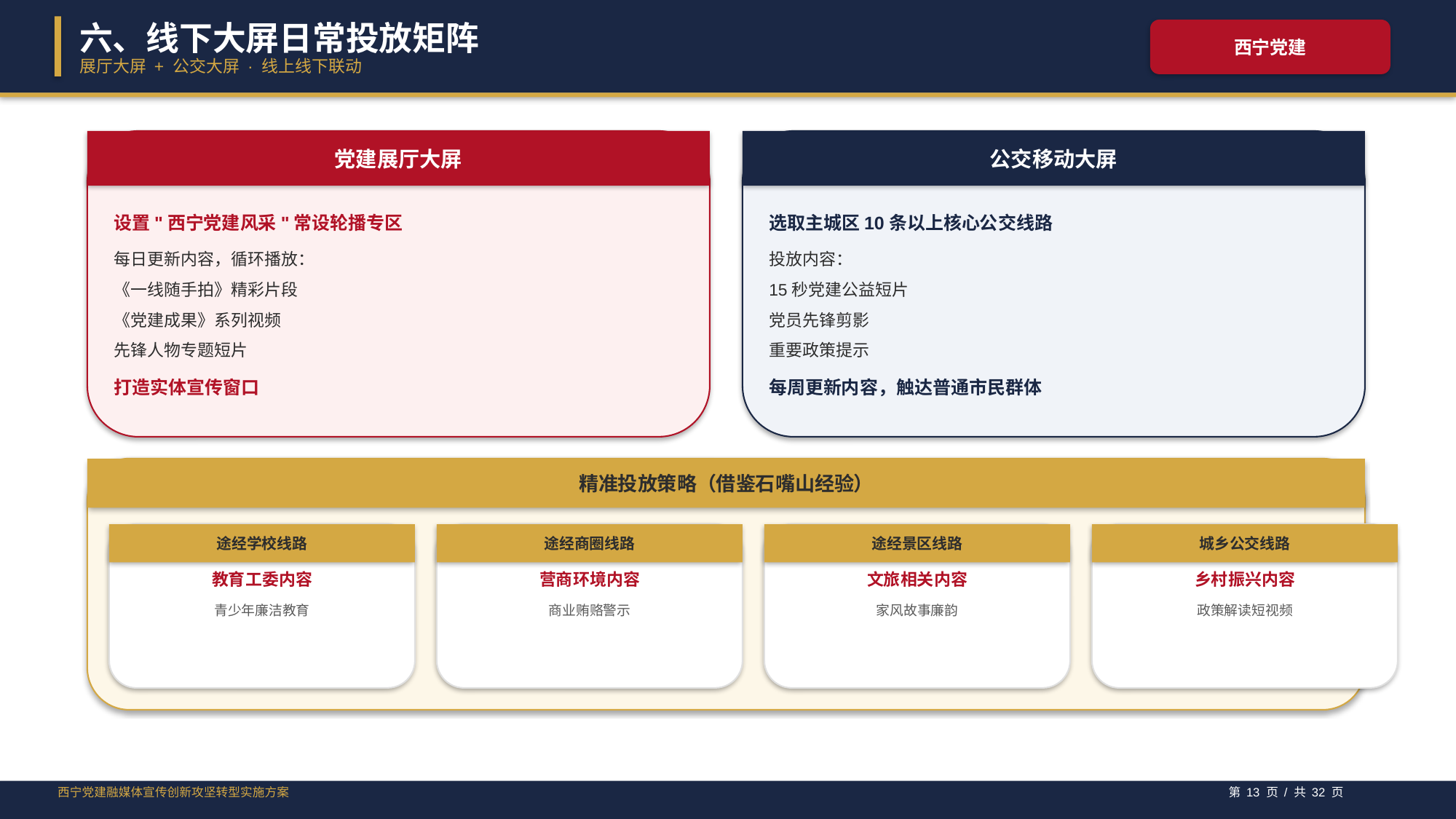

六、线下大屏日常投放矩阵

西宁党建
展厅大屏 + 公交大屏 · 线上线下联动

党建展厅大屏

公交移动大屏
设置"西宁党建风采"常设轮播专区
每日更新内容，循环播放：
《一线随手拍》精彩片段
《党建成果》系列视频
先锋人物专题短片
打造实体宣传窗口
选取主城区10条以上核心公交线路
投放内容：
15秒党建公益短片
党员先锋剪影
重要政策提示
每周更新内容，触达普通市民群体

精准投放策略（借鉴石嘴山经验）

途经学校线路

途经商圈线路

途经景区线路

城乡公交线路
教育工委内容
营商环境内容
文旅相关内容
乡村振兴内容
青少年廉洁教育
商业贿赂警示
家风故事廉韵
政策解读短视频

西宁党建融媒体宣传创新攻坚转型实施方案
第 13 页 / 共 32 页